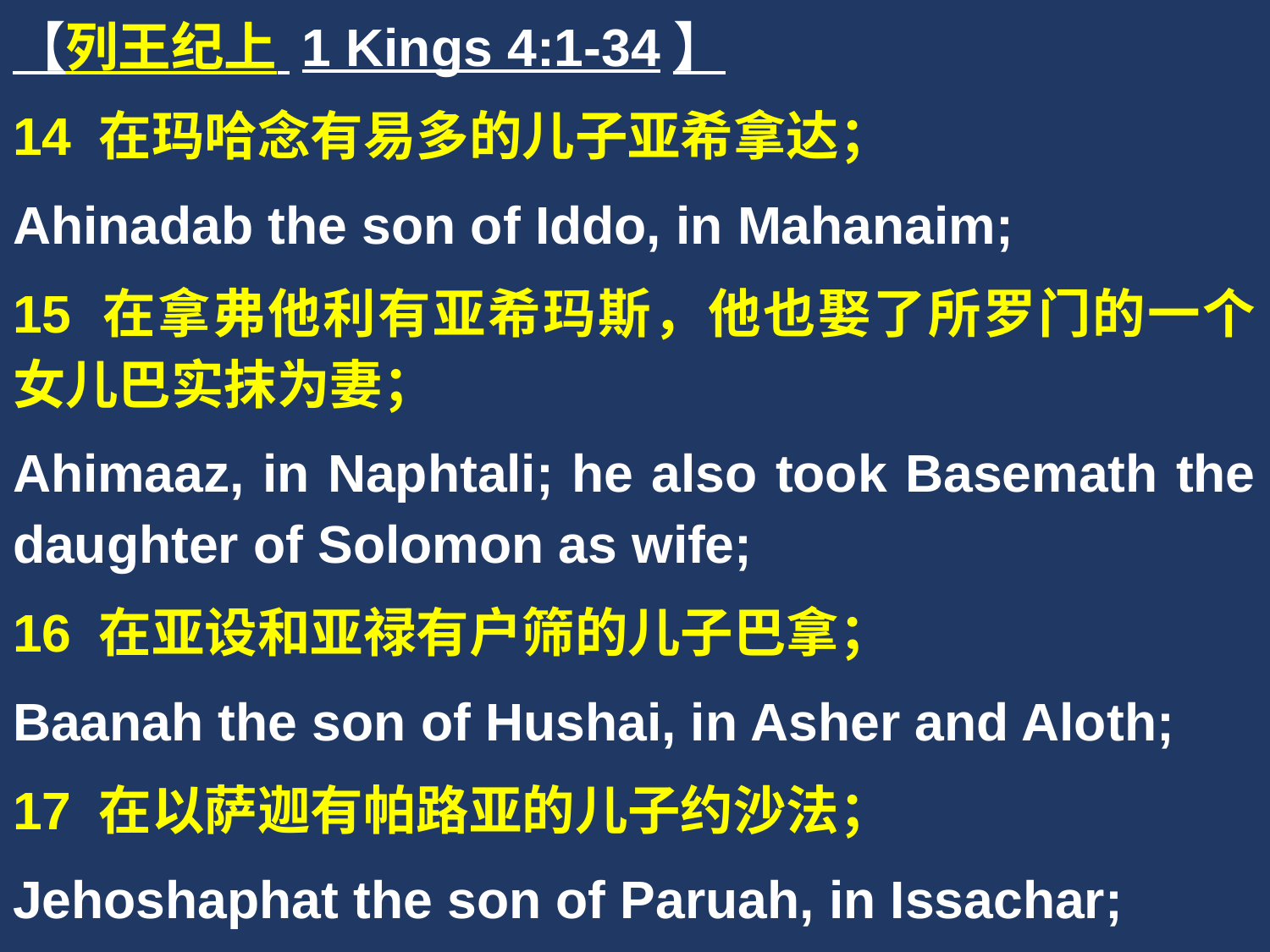

【列王纪上 1 Kings 4:1-34】
14 在玛哈念有易多的儿子亚希拿达；
Ahinadab the son of Iddo, in Mahanaim;
15 在拿弗他利有亚希玛斯，他也娶了所罗门的一个女儿巴实抹为妻；
Ahimaaz, in Naphtali; he also took Basemath the daughter of Solomon as wife;
16 在亚设和亚禄有户筛的儿子巴拿；
Baanah the son of Hushai, in Asher and Aloth;
17 在以萨迦有帕路亚的儿子约沙法；
Jehoshaphat the son of Paruah, in Issachar;